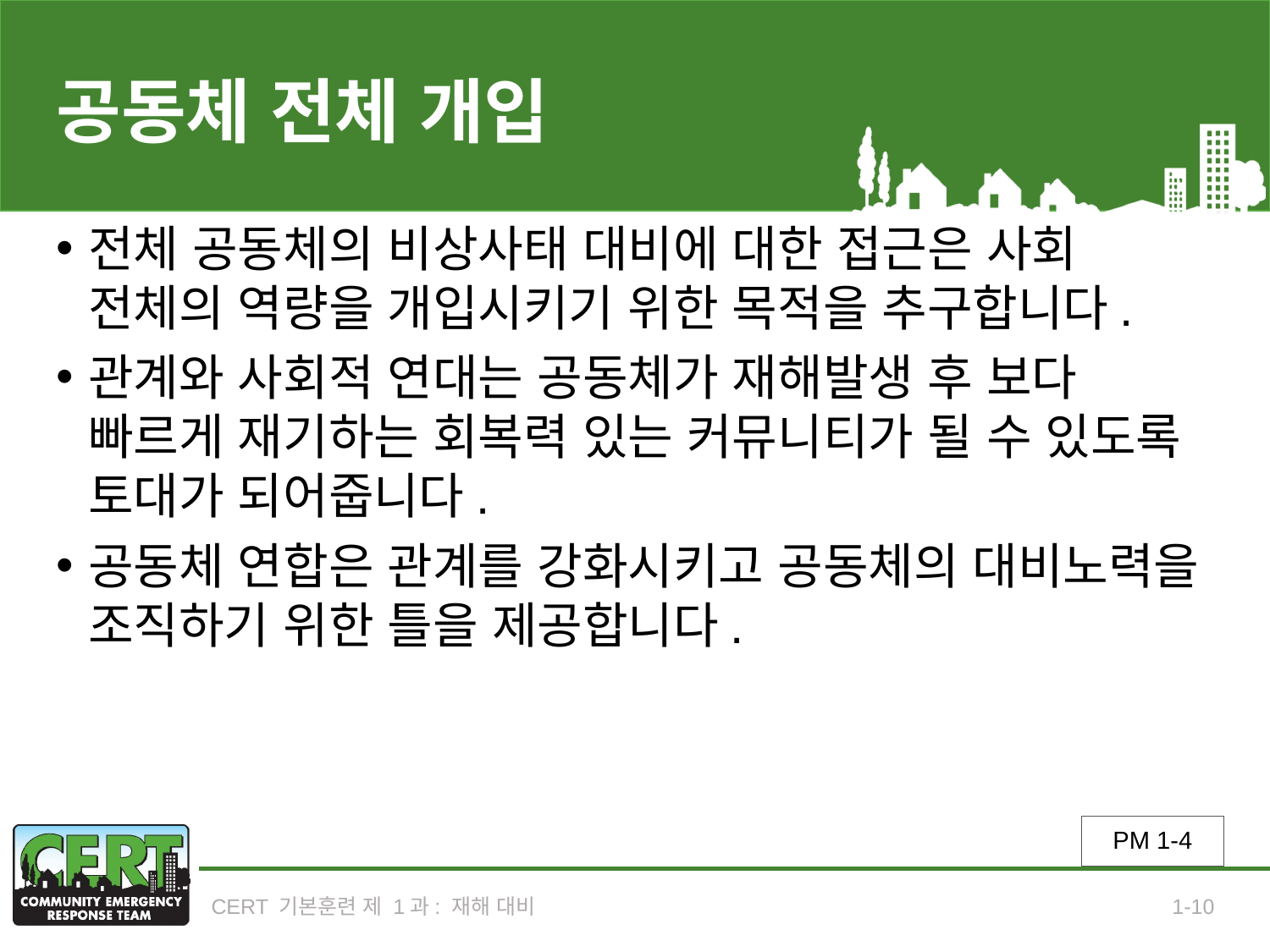

# 공동체 전체 개입
전체 공동체의 비상사태 대비에 대한 접근은 사회 전체의 역량을 개입시키기 위한 목적을 추구합니다.
관계와 사회적 연대는 공동체가 재해발생 후 보다 빠르게 재기하는 회복력 있는 커뮤니티가 될 수 있도록 토대가 되어줍니다.
공동체 연합은 관계를 강화시키고 공동체의 대비노력을 조직하기 위한 틀을 제공합니다.
PM 1-4
CERT 기본훈련 제 1과: 재해 대비
1-10